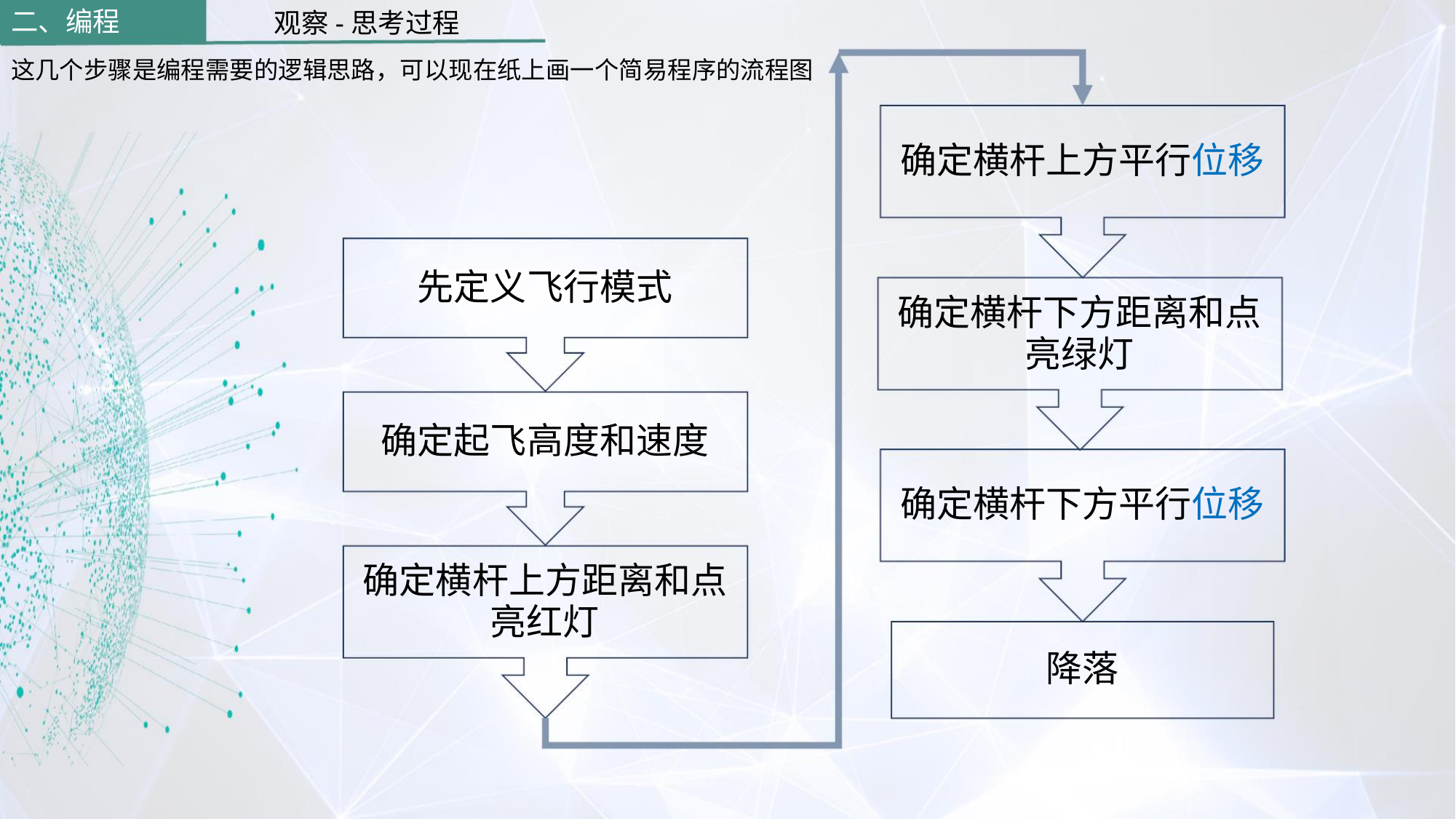

观察-思考过程
二、编程
这几个步骤是编程需要的逻辑思路，可以现在纸上画一个简易程序的流程图
确定横杆上方平行位移
先定义飞行模式
确定横杆下方距离和点
亮绿灯
确定起飞高度和速度
确定横杆下方平行位移
降落
确定横杆上方距离和点
亮红灯